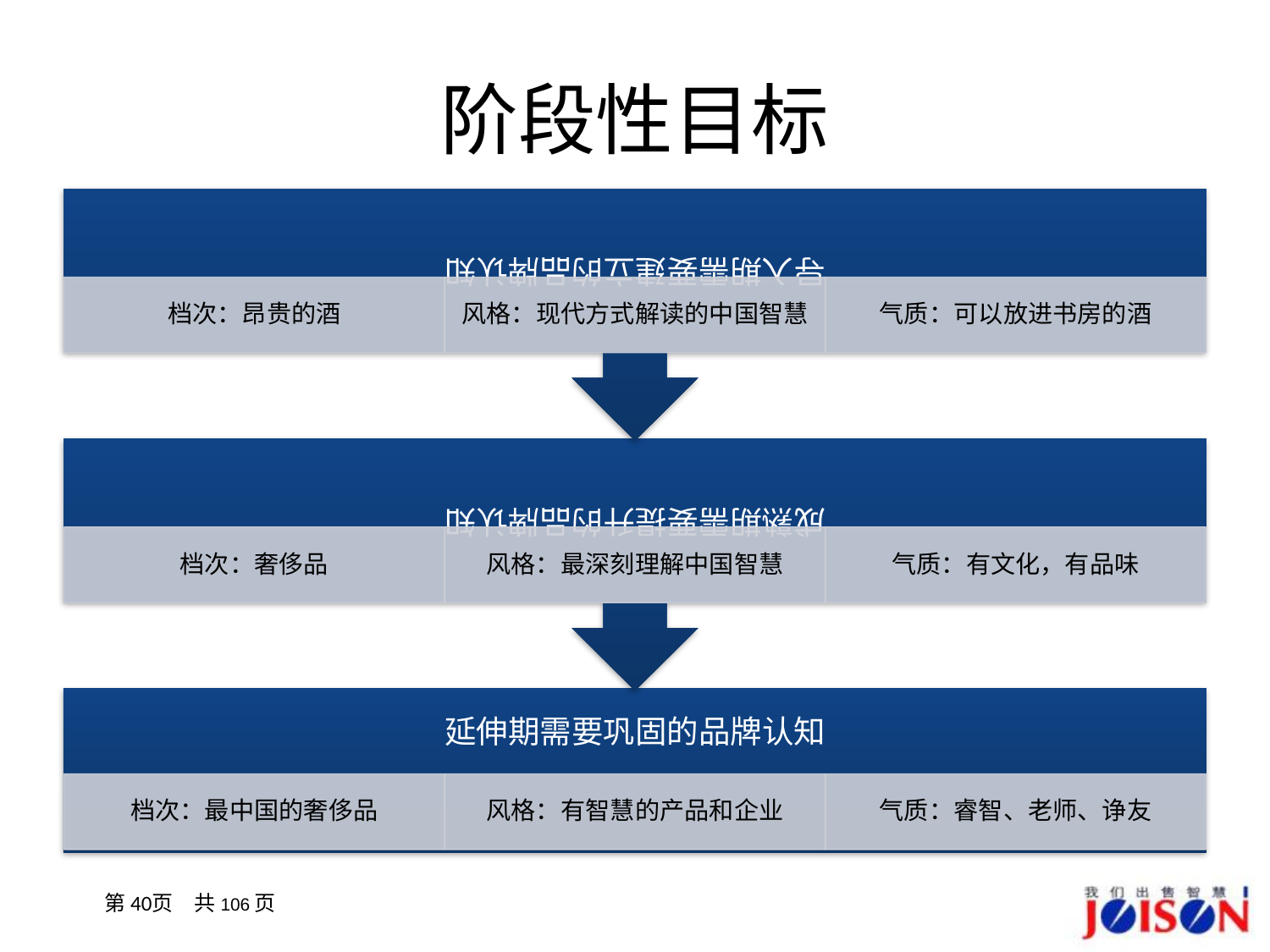

# 阶段性目标
延伸期需要巩固的品牌认知
档次：最中国的奢侈品
风格：有智慧的产品和企业
气质：睿智、老师、诤友
成熟期需要提升的品牌认知
档次：奢侈品
风格：最深刻理解中国智慧
气质：有文化，有品味
导入期需要建立的品牌认知
档次：昂贵的酒
风格：现代方式解读的中国智慧
气质：可以放进书房的酒